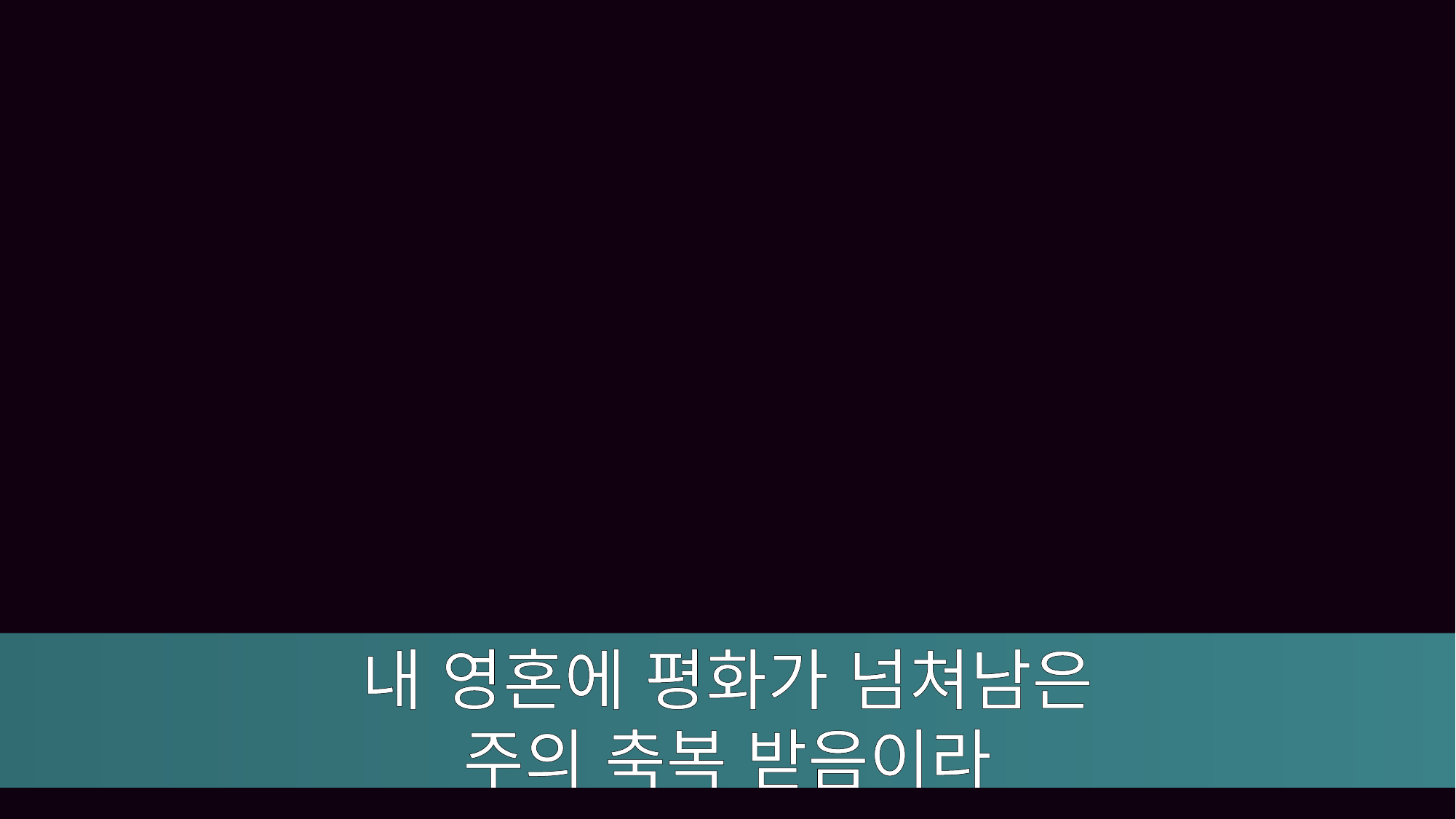

내 영혼에 평화가 넘쳐남은
주의 축복 받음이라
내가 주야로 주님과 함께 있어
내 영혼 편히 쉬네
내 영혼에 평화가 넘쳐남은
주의 축복 받음이라
내가 주야로 주님과 함께 있어
내 영혼 편히쉬네
평화 평화
하늘위에서 내려오네
그 사랑의 물결이 영원토록
내 영혼을 내 영혼을 덮으소서
내 영혼의 그윽히 깊은 데서
맑은 가락이 울려나네
하늘 곡조가 언제나 흘러나와
내 영혼을 고이싸네
평화(주님 주신 평화)평화로다
하늘 위에서 내려오네
그 사랑의 물결이 영원토록
내 영혼을 덮으소서
내 맘속에 솟아난 이 평화는
깊이 묻힌 보배로다
나의 보화를 캐내어 가져 갈자
누구랴 안심일세
평화 평화 하늘 위에서 내려오네
그 사랑의 물결이 영원토록
내 영원을 내 영혼을 덮으소서
평화 평화 하늘 위에서 내려오네
그 사랑의 물결이 영원토록 내 영혼을
내 영혼을 덮으소서 덮으소서~